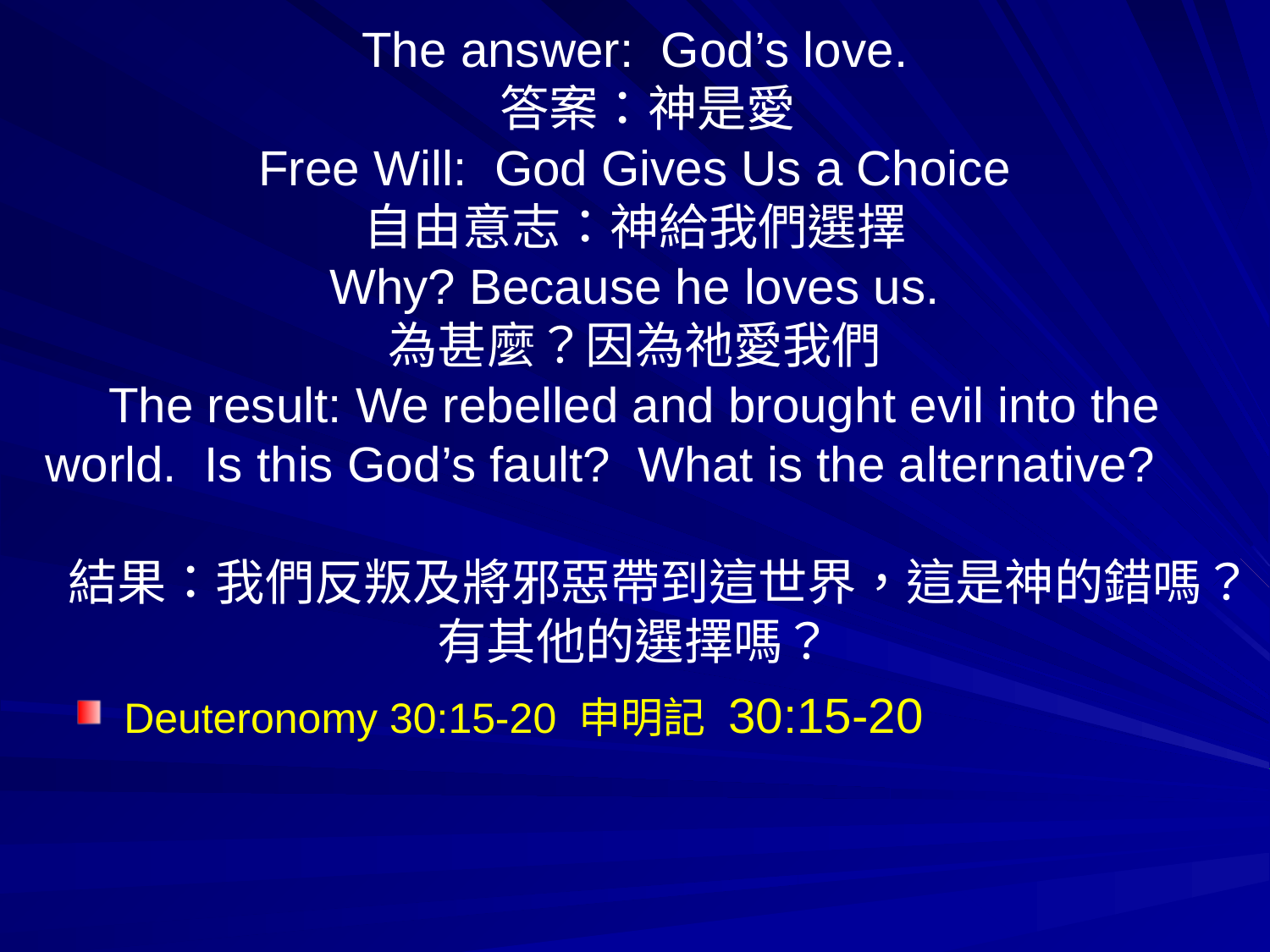

# The answer:  God’s love. 答案：神是愛 Free Will:  God Gives Us a Choice 自由意志：神給我們選擇 Why? Because he loves us. 為甚麼？因為祂愛我們 The result: We rebelled and brought evil into the world.  Is this God’s fault?  What is the alternative? 結果：我們反叛及將邪惡帶到這世界，這是神的錯嗎？有其他的選擇嗎？
Deuteronomy 30:15-20 申明記 30:15-20